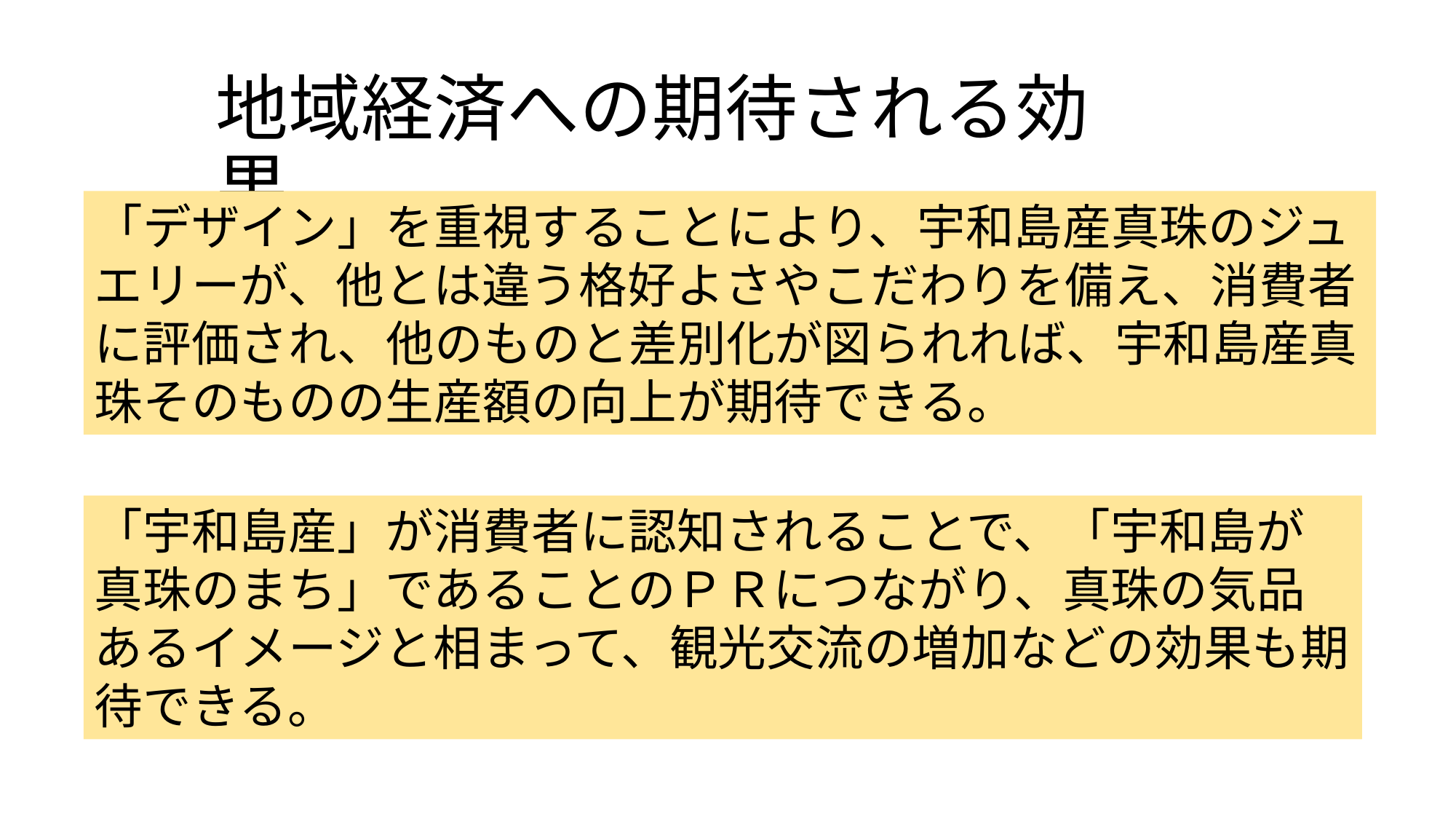

地域経済への期待される効果

「デザイン」を重視することにより、宇和島産真珠のジュエリーが、他とは違う格好よさやこだわりを備え、消費者に評価され、他のものと差別化が図られれば、宇和島産真珠そのものの生産額の向上が期待できる。
「宇和島産」が消費者に認知されることで、「宇和島が真珠のまち」であることのＰＲにつながり、真珠の気品あるイメージと相まって、観光交流の増加などの効果も期待できる。